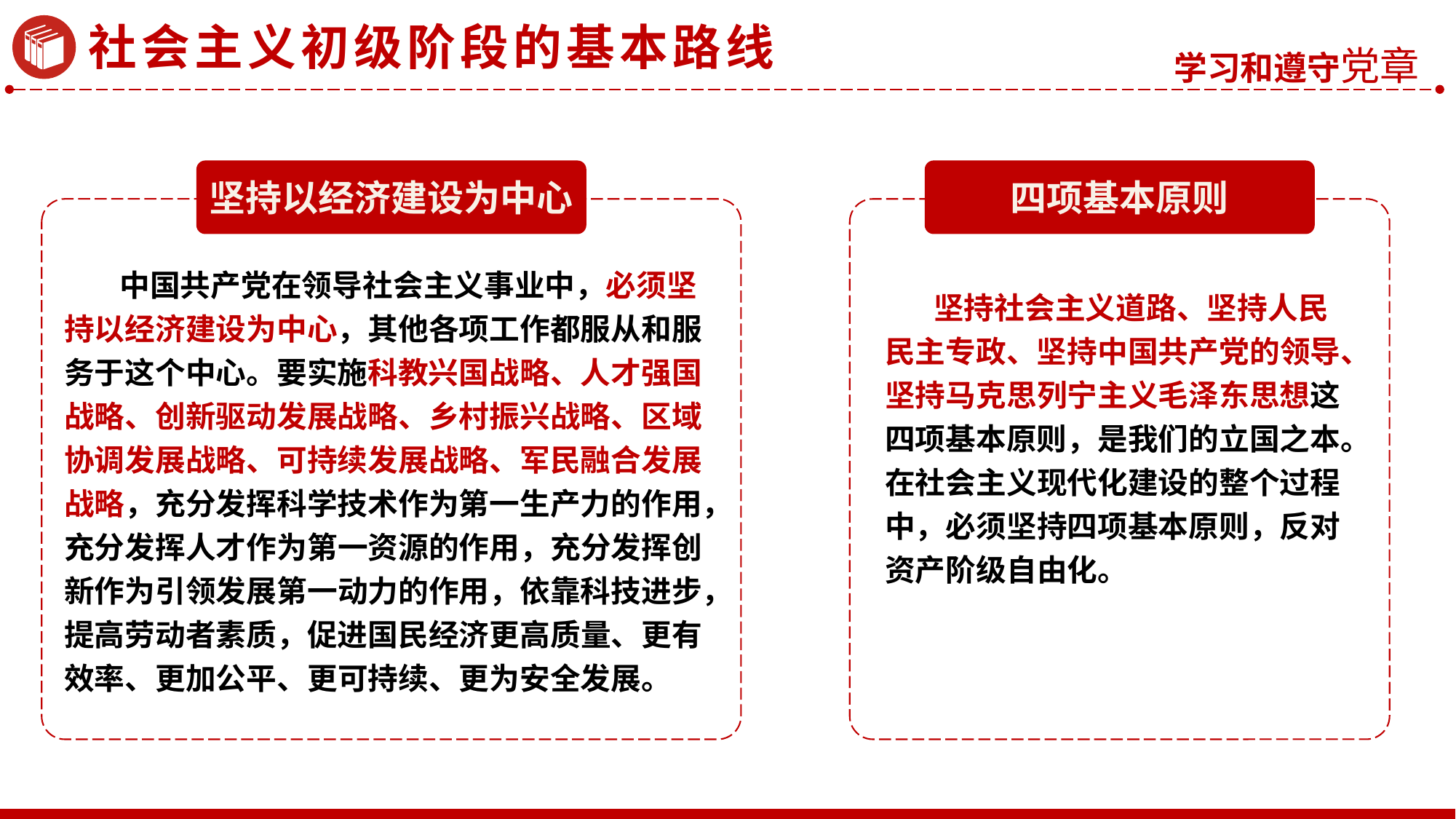

社会主义初级阶段的基本路线

坚持以经济建设为中心

       中国共产党在领导社会主义事业中，必须坚持以经济建设为中心，其他各项工作都服从和服务于这个中心。要实施科教兴国战略、人才强国战略、创新驱动发展战略、乡村振兴战略、区域协调发展战略、可持续发展战略、军民融合发展战略，充分发挥科学技术作为第一生产力的作用，充分发挥人才作为第一资源的作用，充分发挥创新作为引领发展第一动力的作用，依靠科技进步，提高劳动者素质，促进国民经济更高质量、更有效率、更加公平、更可持续、更为安全发展。

四项基本原则

      坚持社会主义道路、坚持人民民主专政、坚持中国共产党的领导、坚持马克思列宁主义毛泽东思想这四项基本原则，是我们的立国之本。在社会主义现代化建设的整个过程中，必须坚持四项基本原则，反对资产阶级自由化。